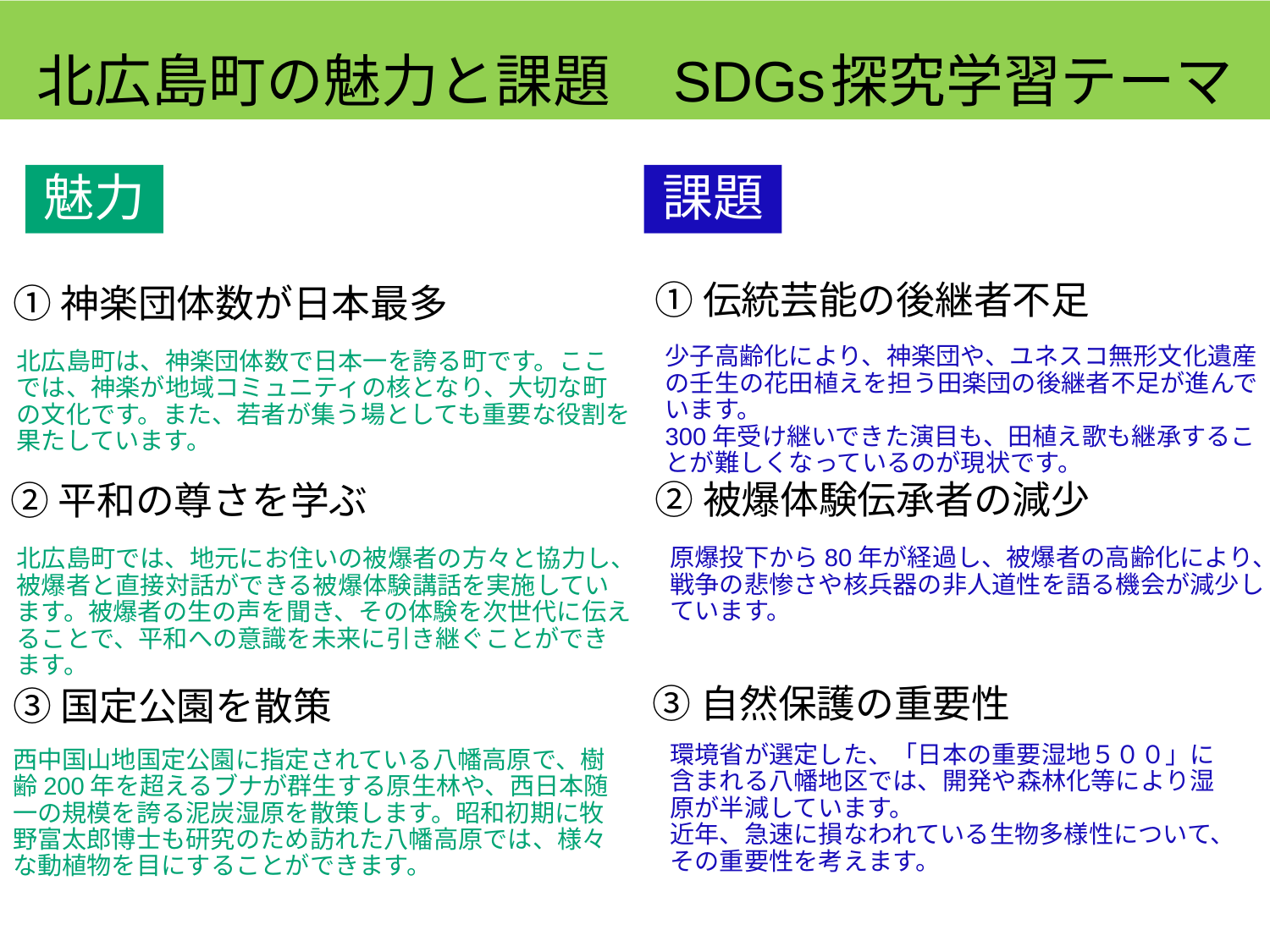

北広島町の魅力と課題　SDGs探究学習テーマ
魅力
課題
①伝統芸能の後継者不足
①神楽団体数が日本最多
少子高齢化により、神楽団や、ユネスコ無形文化遺産の壬生の花田植えを担う田楽団の後継者不足が進んでいます。
300年受け継いできた演目も、田植え歌も継承することが難しくなっているのが現状です。
北広島町は、神楽団体数で日本一を誇る町です。ここでは、神楽が地域コミュニティの核となり、大切な町の文化です。また、若者が集う場としても重要な役割を果たしています。
②被爆体験伝承者の減少
②平和の尊さを学ぶ
原爆投下から80年が経過し、被爆者の高齢化により、戦争の悲惨さや核兵器の非人道性を語る機会が減少しています。
北広島町では、地元にお住いの被爆者の方々と協力し、被爆者と直接対話ができる被爆体験講話を実施しています。被爆者の生の声を聞き、その体験を次世代に伝えることで、平和への意識を未来に引き継ぐことができます。
③自然保護の重要性
③国定公園を散策
環境省が選定した、「日本の重要湿地５００」に含まれる八幡地区では、開発や森林化等により湿原が半減しています。
近年、急速に損なわれている生物多様性について、その重要性を考えます。
西中国山地国定公園に指定されている八幡高原で、樹齢200年を超えるブナが群生する原生林や、西日本随一の規模を誇る泥炭湿原を散策します。昭和初期に牧野富太郎博士も研究のため訪れた八幡高原では、様々な動植物を目にすることができます。